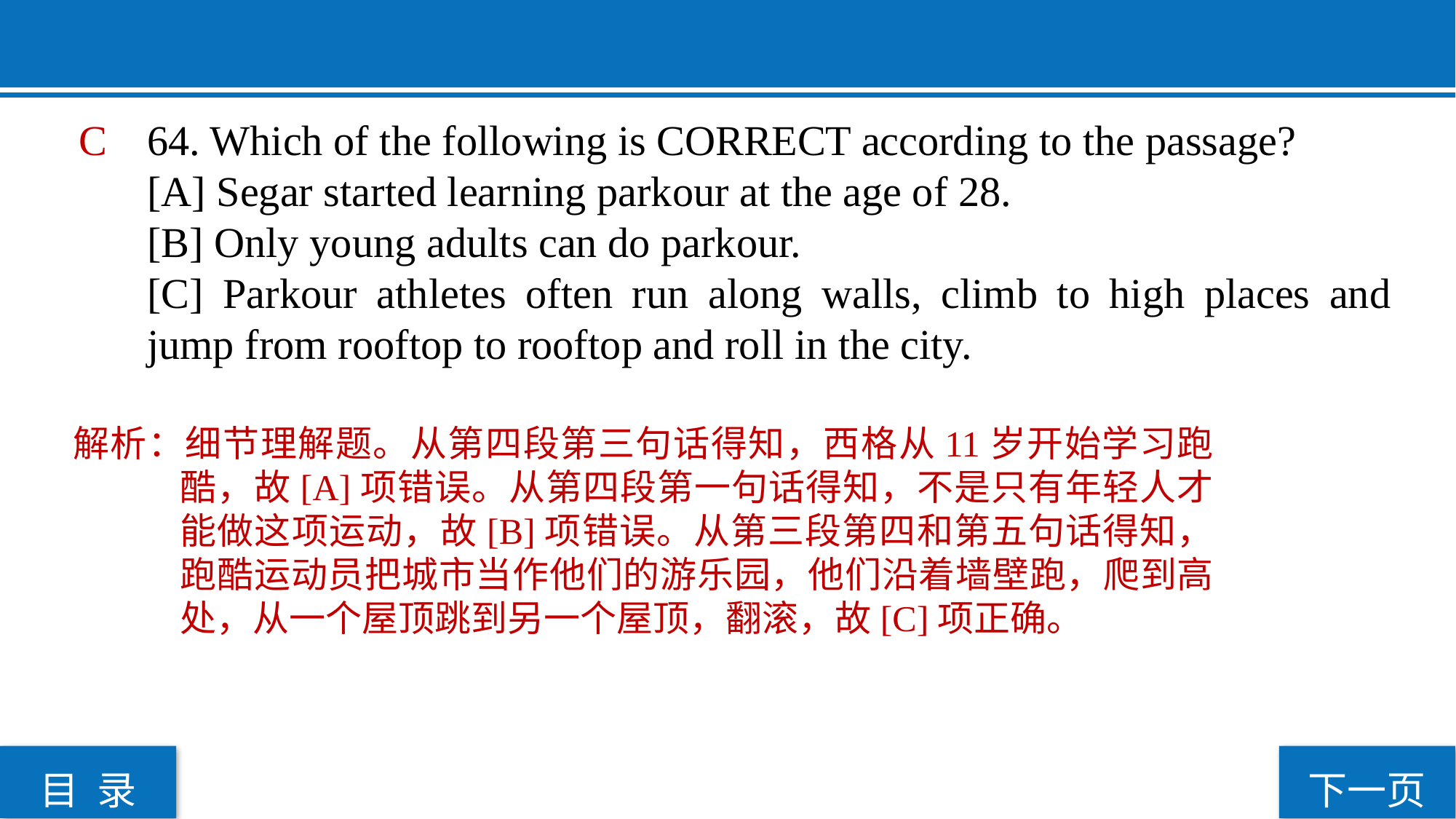

C
64. Which of the following is CORRECT according to the passage?
[A] Segar started learning parkour at the age of 28.
[B] Only young adults can do parkour.
[C] Parkour athletes often run along walls, climb to high places and jump from rooftop to rooftop and roll in the city.
解析：细节理解题。从第四段第三句话得知，西格从11岁开始学习跑酷，故[A]项错误。从第四段第一句话得知，不是只有年轻人才能做这项运动，故[B]项错误。从第三段第四和第五句话得知，跑酷运动员把城市当作他们的游乐园，他们沿着墙壁跑，爬到高处，从一个屋顶跳到另一个屋顶，翻滚，故[C]项正确。